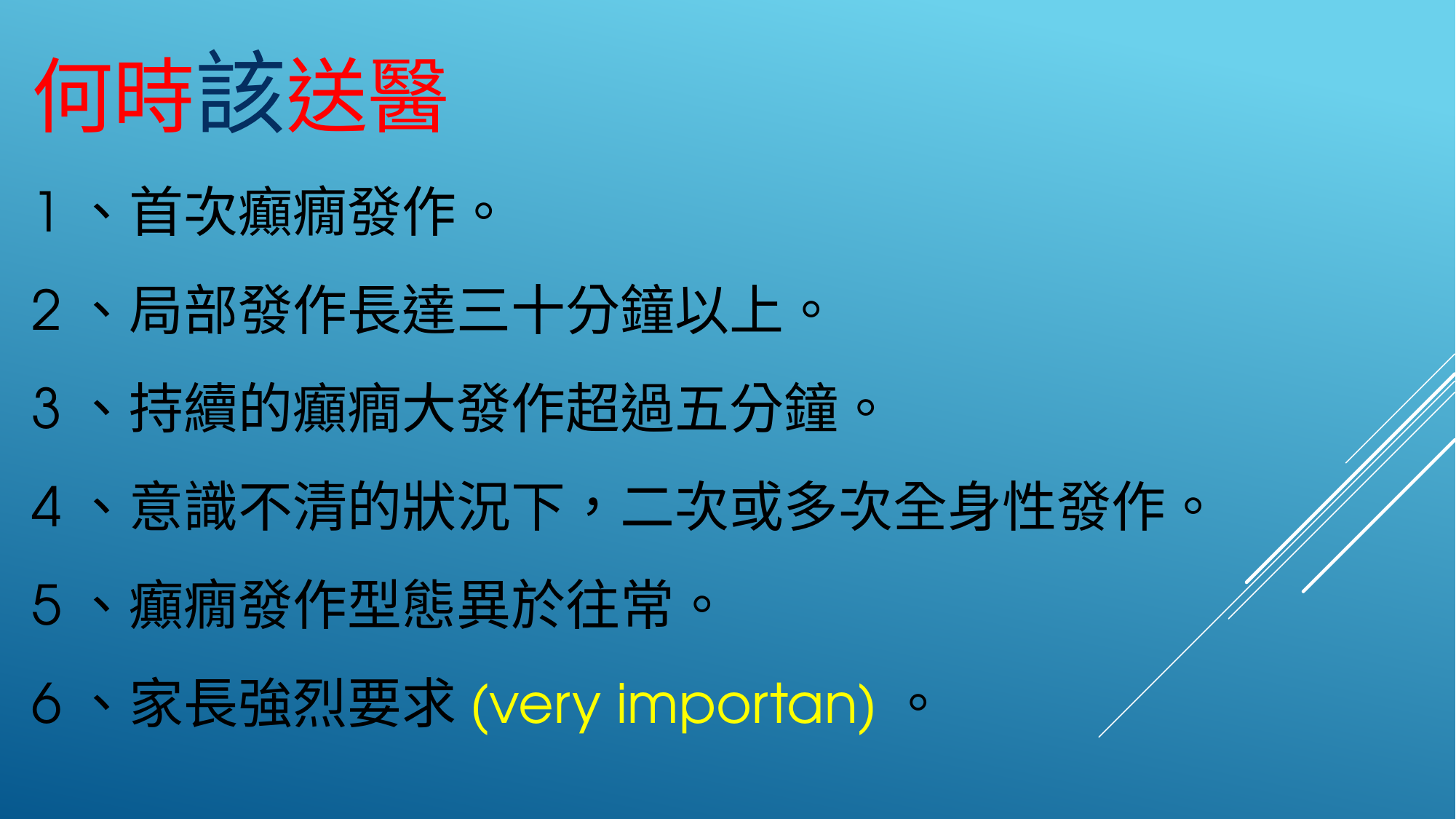

何時該送醫
1、首次癲癇發作。
2、局部發作長達三十分鐘以上。
3、持續的癲癎大發作超過五分鐘。
4、意識不清的狀況下，二次或多次全身性發作。
5、癲癇發作型態異於往常。
6、家長強烈要求(very importan)。